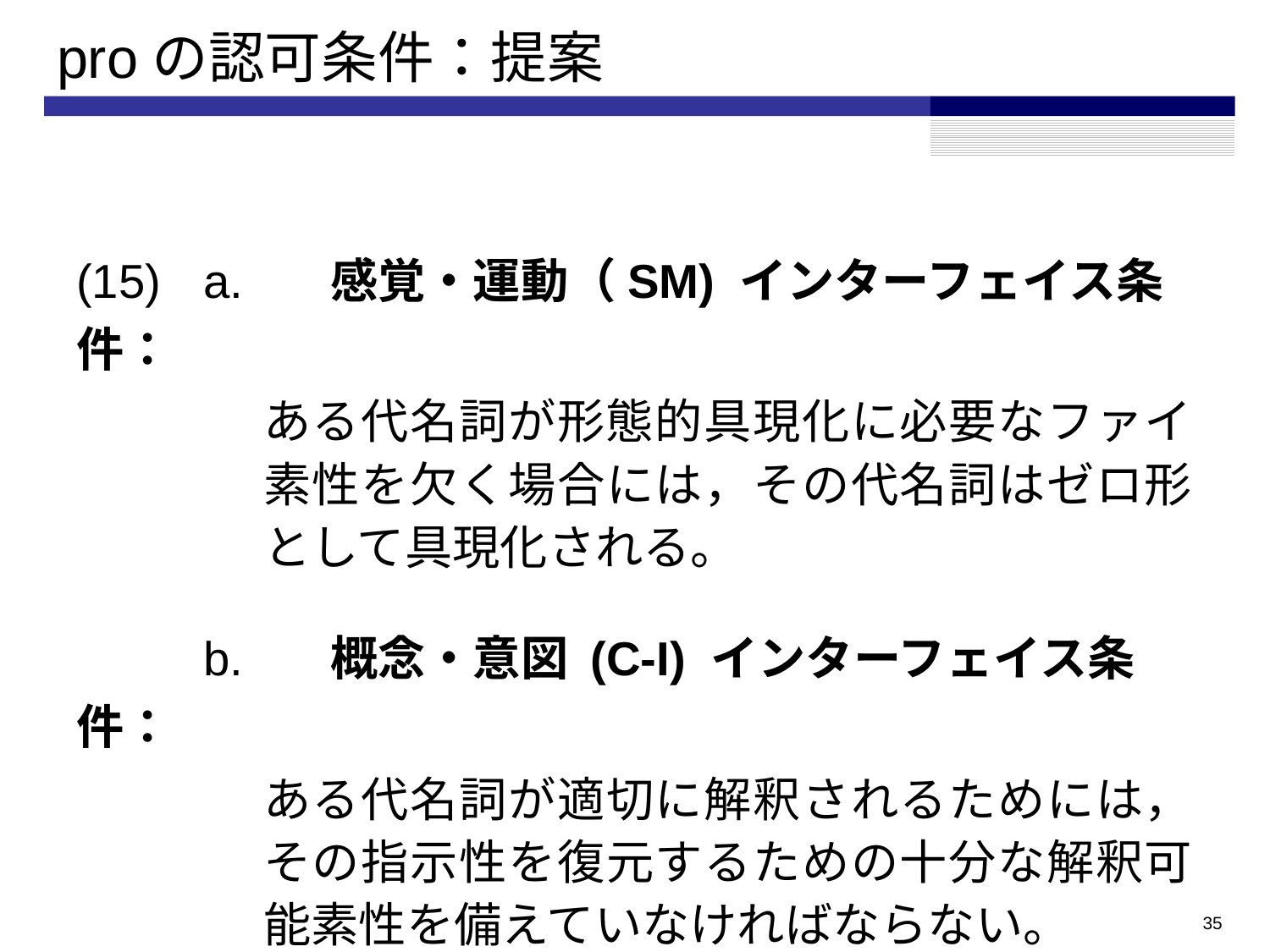

# proの認可条件：提案

(15)	a.	感覚・運動（SM) インターフェイス条件：
ある代名詞が形態的具現化に必要なファイ素性を欠く場合には，その代名詞はゼロ形として具現化される。
	b.	概念・意図 (C-I) インターフェイス条件：
ある代名詞が適切に解釈されるためには，その指示性を復元するための十分な解釈可能素性を備えていなければならない。
35